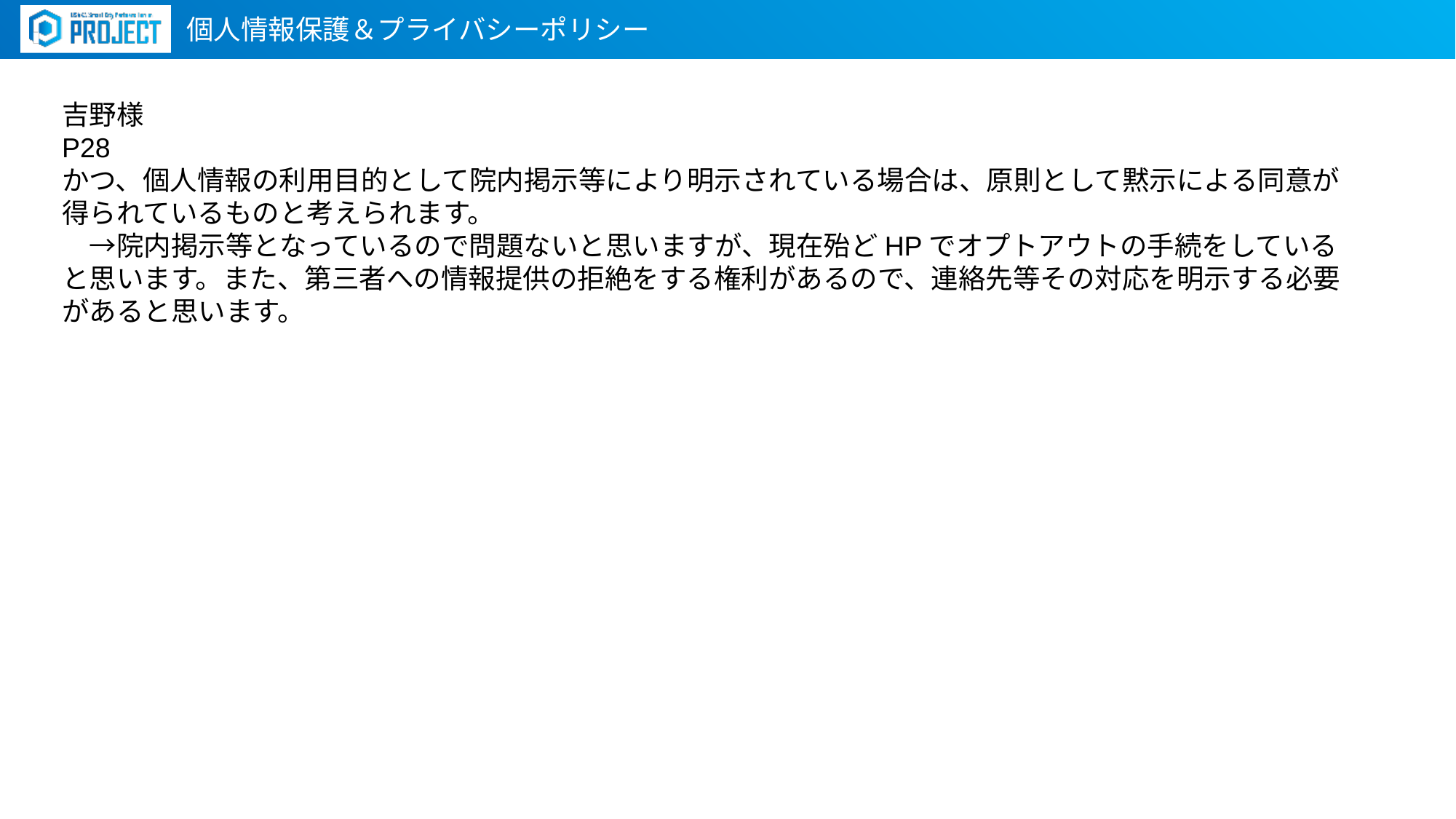

個人情報保護＆プライバシーポリシー
吉野様
P28
かつ、個人情報の利用目的として院内掲示等により明示されている場合は、原則として黙示による同意が得られているものと考えられます。
　→院内掲示等となっているので問題ないと思いますが、現在殆どHPでオプトアウトの手続をしていると思います。また、第三者への情報提供の拒絶をする権利があるので、連絡先等その対応を明示する必要があると思います。